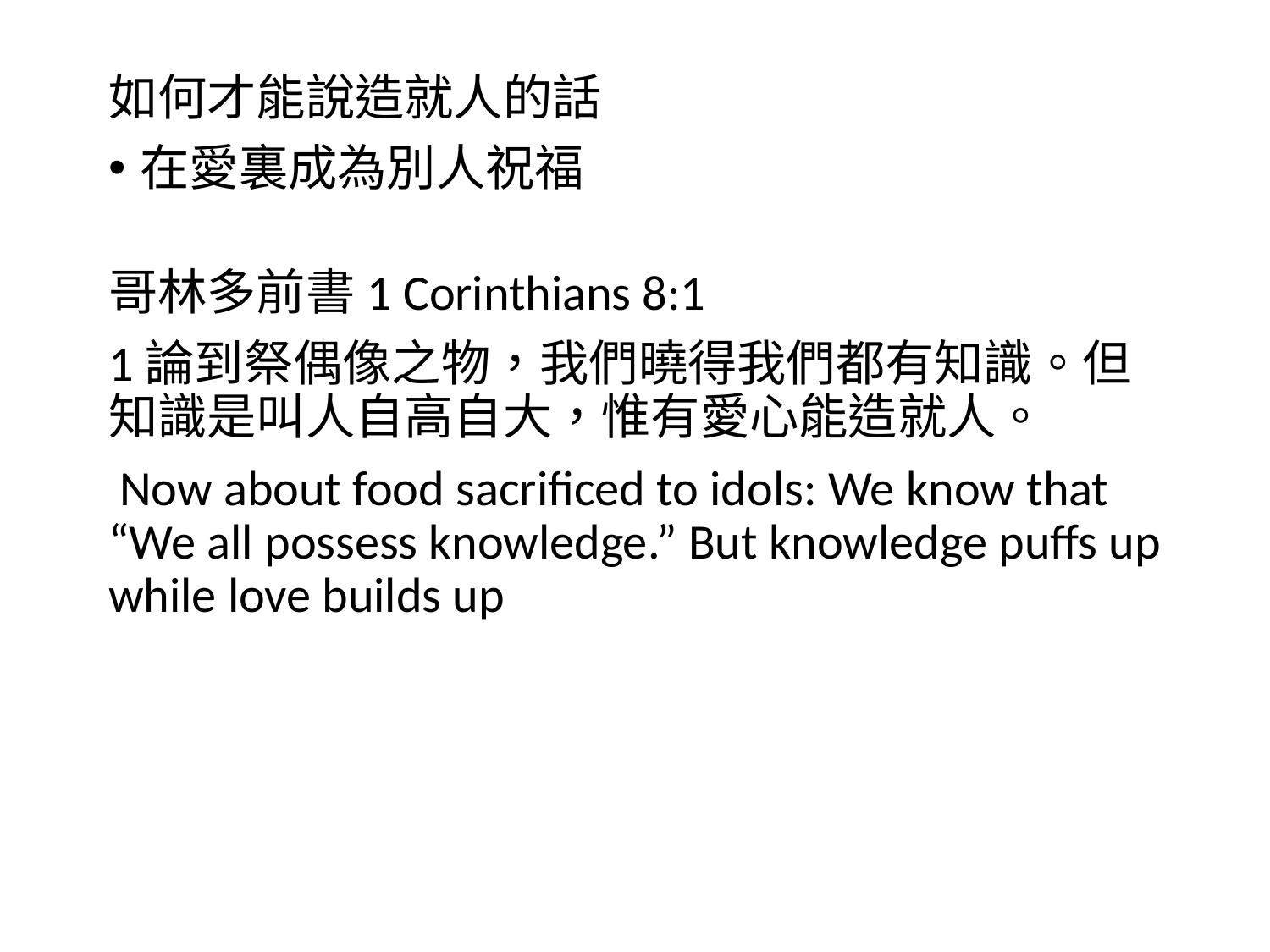

如何才能說造就人的話
在愛裏成為別人祝福
哥林多前書1 Corinthians 8:1
1論到祭偶像之物，我們曉得我們都有知識。但知識是叫人自高自大，惟有愛心能造就人。
 Now about food sacrificed to idols: We know that “We all possess knowledge.” But knowledge puffs up while love builds up